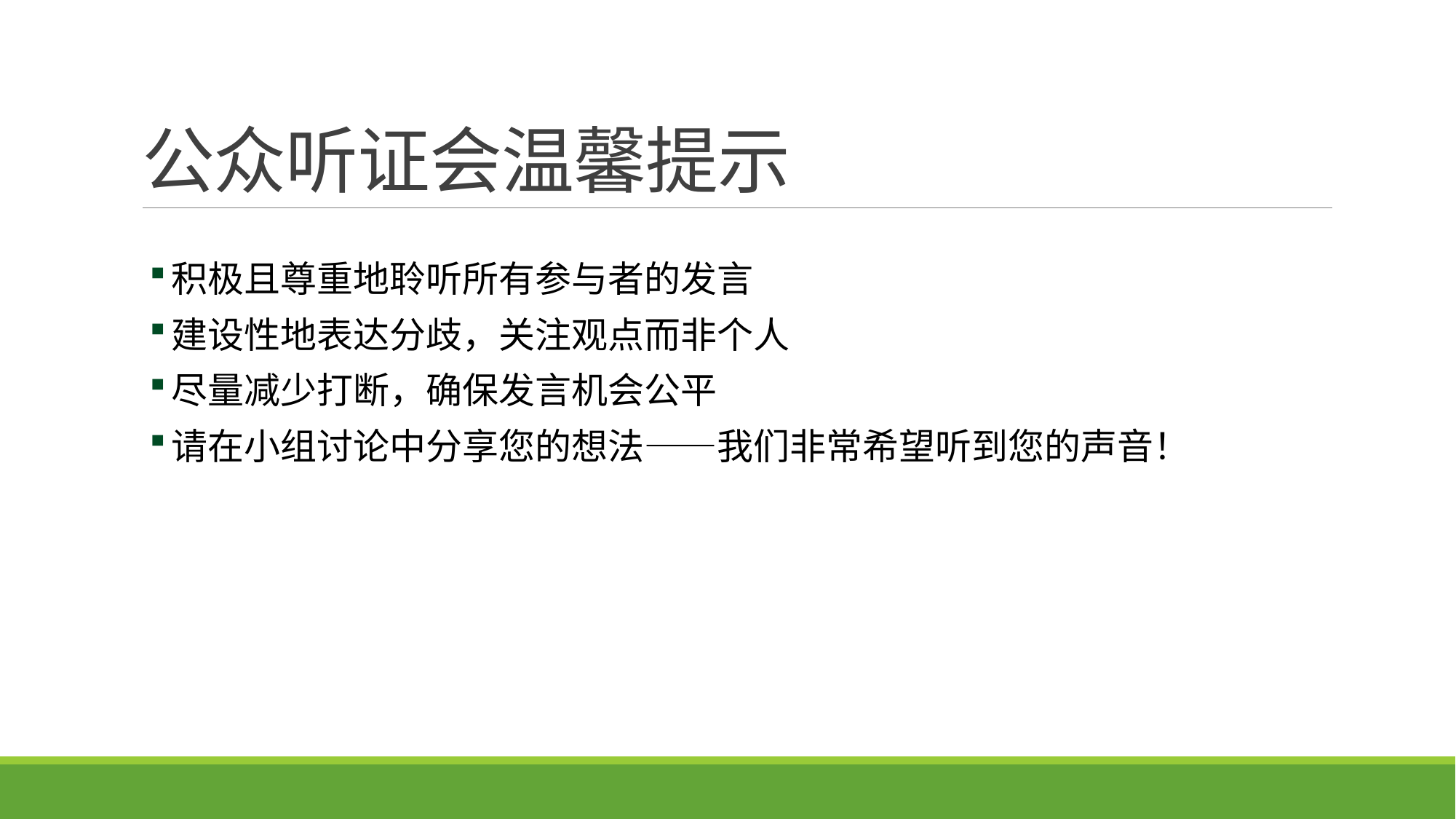

# 公众听证会温馨提示
积极且尊重地聆听所有参与者的发言
建设性地表达分歧，关注观点而非个人
尽量减少打断，确保发言机会公平
请在小组讨论中分享您的想法——我们非常希望听到您的声音！